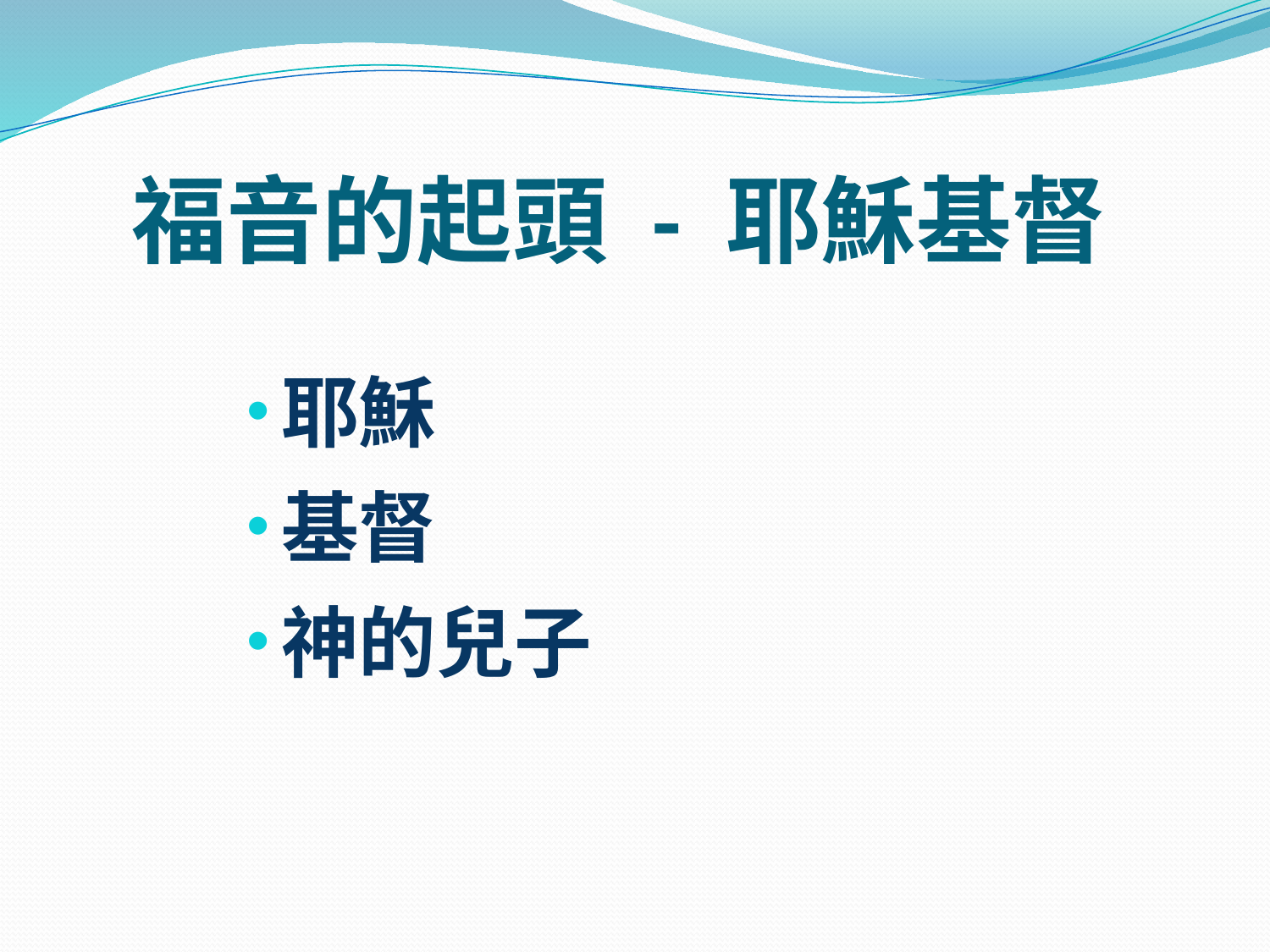

# 福音的起頭 - 耶穌基督
耶穌
基督
神的兒子